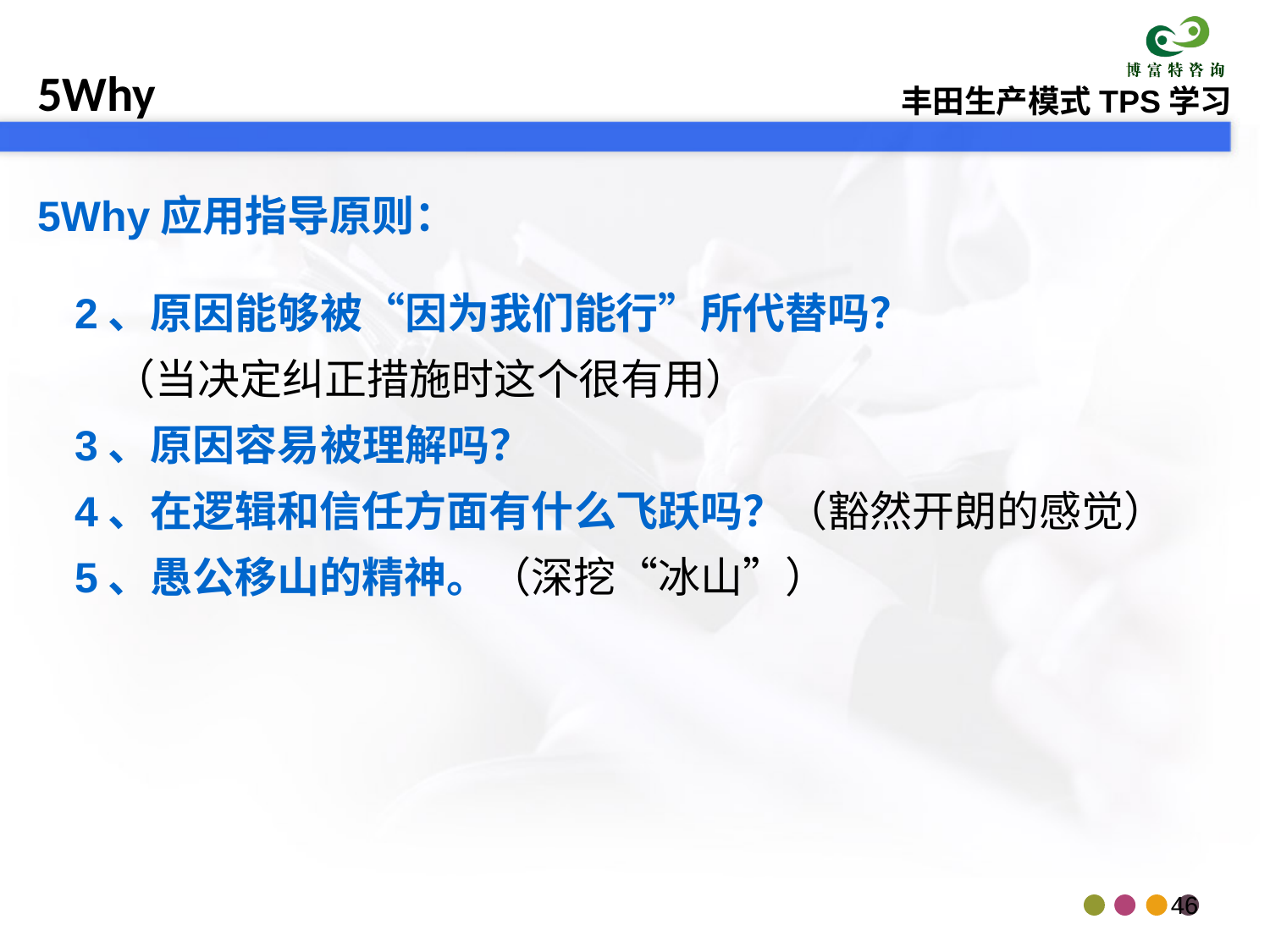

5Why应用指导原则：
2、原因能够被“因为我们能行”所代替吗？
   （当决定纠正措施时这个很有用）
3、原因容易被理解吗？
4、在逻辑和信任方面有什么飞跃吗？（豁然开朗的感觉）
5、愚公移山的精神。（深挖“冰山”）